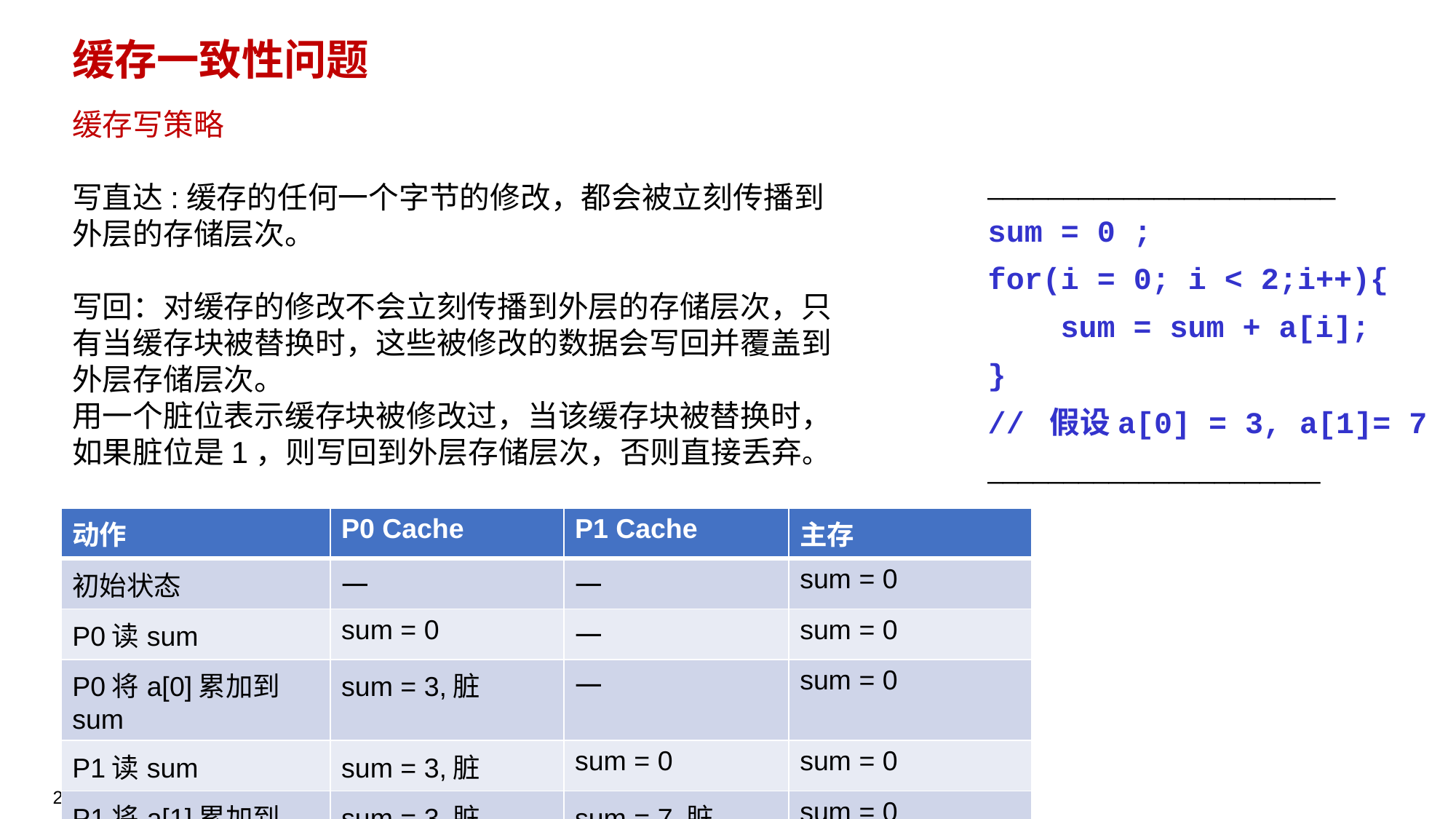

# 缓存一致性问题
缓存写策略

写直达:缓存的任何一个字节的修改，都会被立刻传播到外层的存储层次。

写回：对缓存的修改不会立刻传播到外层的存储层次，只有当缓存块被替换时，这些被修改的数据会写回并覆盖到外层存储层次。
用一个脏位表示缓存块被修改过，当该缓存块被替换时，如果脏位是1，则写回到外层存储层次，否则直接丢弃。
_______________________
sum = 0 ;
for(i = 0; i < 2;i++){
    sum = sum + a[i];
}
// 假设a[0] = 3, a[1]= 7
______________________
| 动作 | P0 Cache | P1 Cache | 主存 |
| --- | --- | --- | --- |
| 初始状态 | 一 | 一 | sum = 0 |
| P0读sum | sum = 0 | 一 | sum = 0 |
| P0将a[0]累加到 sum | sum = 3,脏 | 一 | sum = 0 |
| P1读sum | sum = 3,脏 | sum = 0 | sum = 0 |
| P1将a[1]累加到 sum | sum = 3,脏 | sum = 7,脏 | sum = 0 |